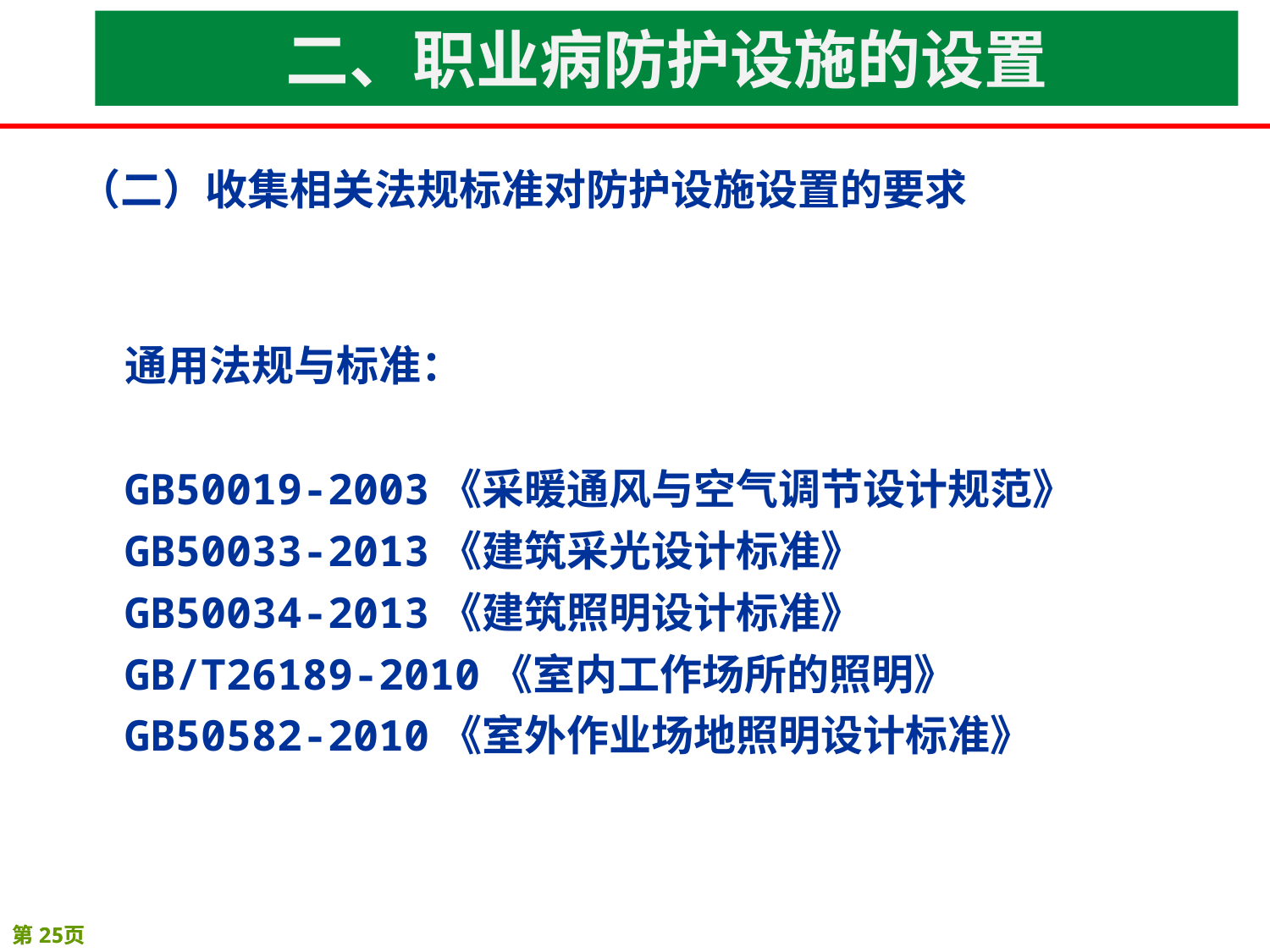

二、职业病防护设施的设置

（二）收集相关法规标准对防护设施设置的要求
通用法规与标准：

GB50019-2003《采暖通风与空气调节设计规范》
GB50033-2013《建筑采光设计标准》
GB50034-2013《建筑照明设计标准》
GB/T26189-2010《室内工作场所的照明》
GB50582-2010《室外作业场地照明设计标准》